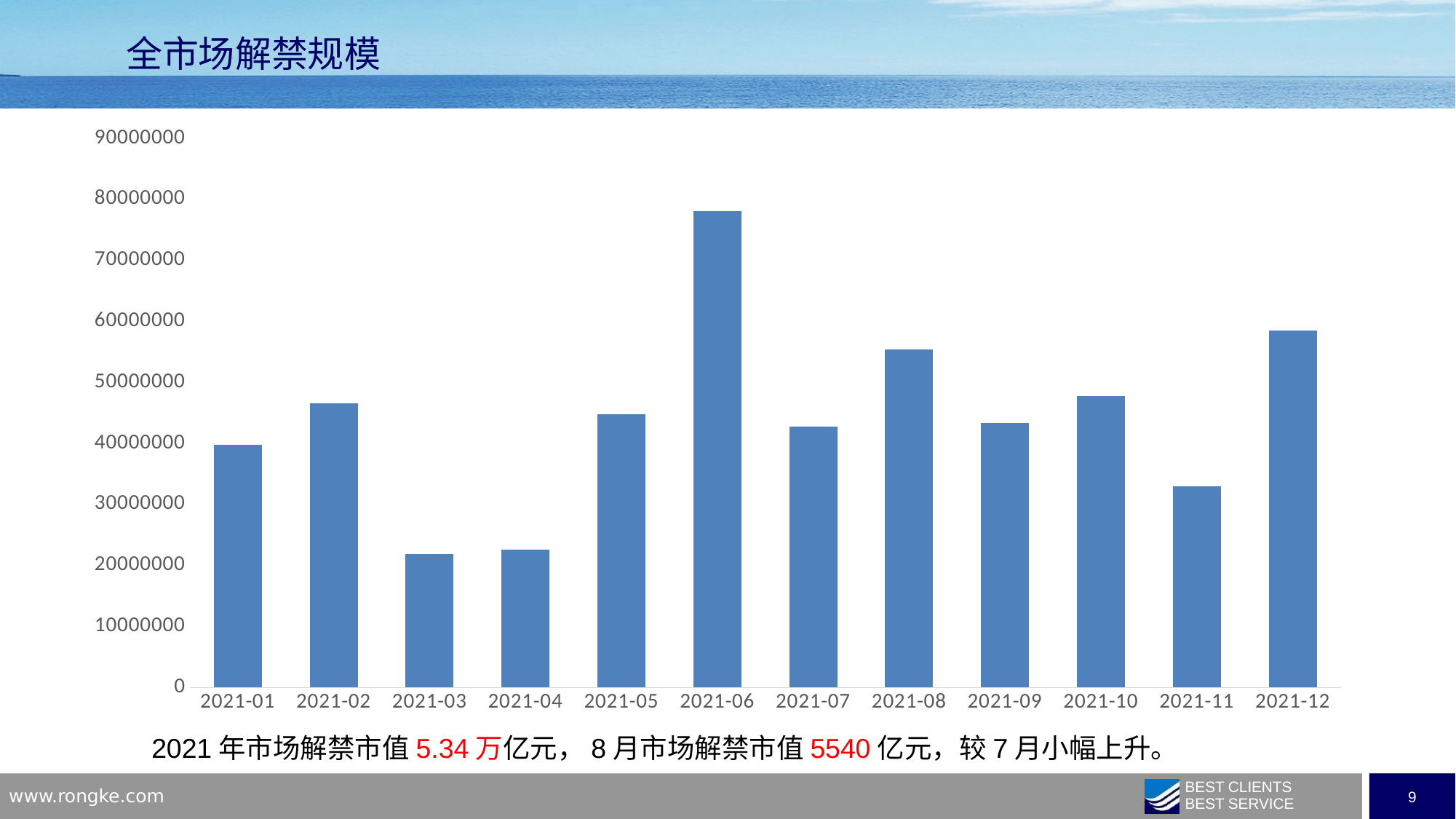

全市场解禁规模

### Chart

| Category |  |
|---|---|
| 2021-01 | 39769291.071647994 |
| 2021-02 | 46607305.52342699 |
| 2021-03 | 21933460.527593993 |
| 2021-04 | 22644395.405477002 |
| 2021-05 | 44777973.89279697 |
| 2021-06 | 78024817.58682604 |
| 2021-07 | 42697914.65943899 |
| 2021-08 | 55407305.411629975 |
| 2021-09 | 43309610.123034984 |
| 2021-10 | 47760683.65916002 |
| 2021-11 | 32948778.26656799 |
| 2021-12 | 58473567.58777199 |
2021年市场解禁市值5.34万亿元，8月市场解禁市值5540亿元，较7月小幅上升。